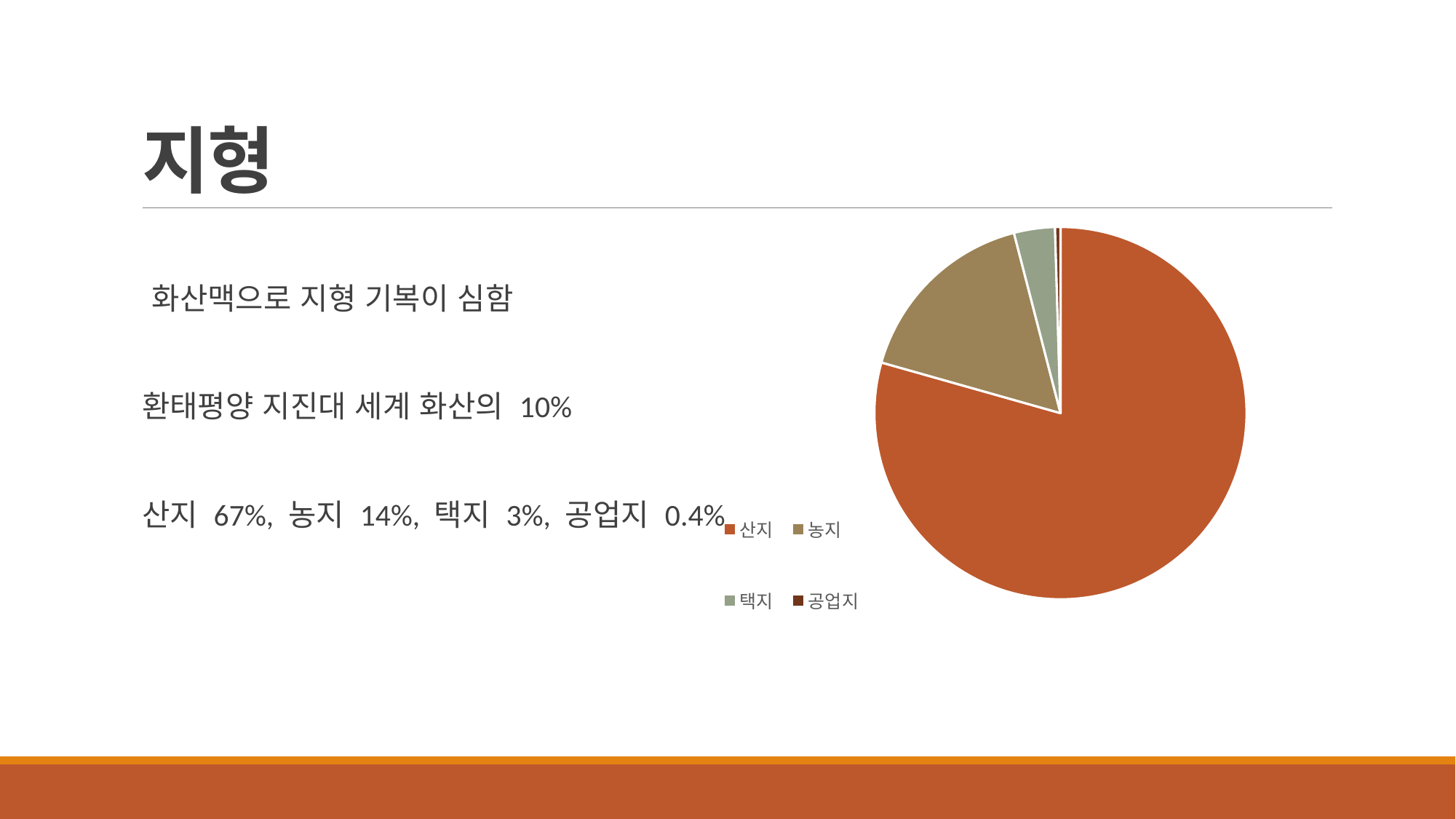

# 지형

### Chart

| Category | 일본 국토 |
|---|---|
| 산지 | 67.0 |
| 농지 | 14.0 |
| 택지 | 3.0 |
| 공업지 | 0.4 |
  화산맥으로 지형 기복이 심함

환태평양 지진대 세계 화산의 10%

산지 67%, 농지 14%, 택지 3%, 공업지 0.4%